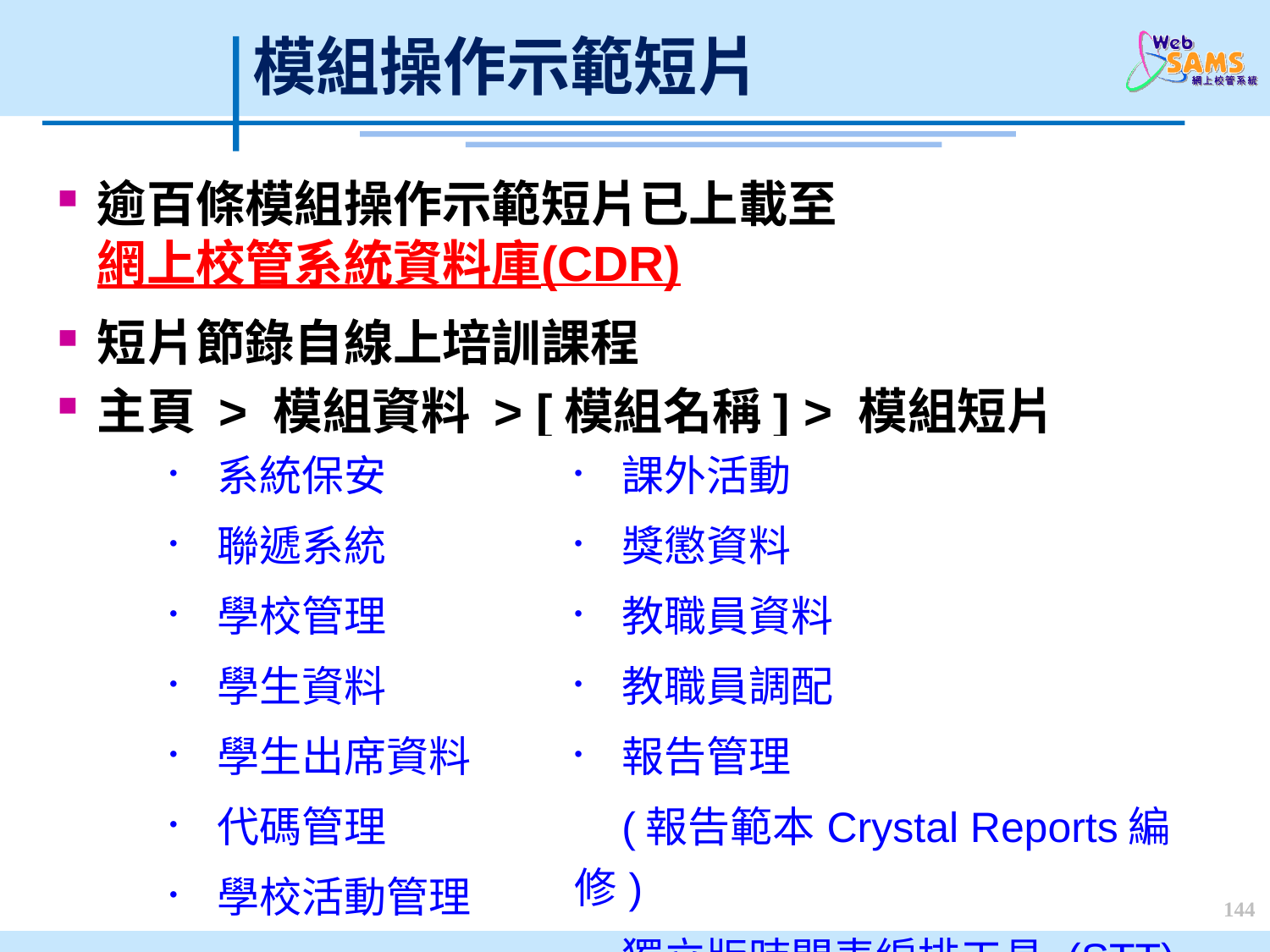

模組操作示範短片
逾百條模組操作示範短片已上載至網上校管系統資料庫(CDR)
短片節錄自線上培訓課程
主頁 > 模組資料 > [模組名稱] > 模組短片

| 系統保安 聯遞系統 學校管理 學生資料 學生出席資料 代碼管理 學校活動管理 | 課外活動 獎懲資料 教職員資料 教職員調配 報告管理 (報告範本Crystal Reports編修) 獨立版時間表編排工具 (STT) |
| --- | --- |
144